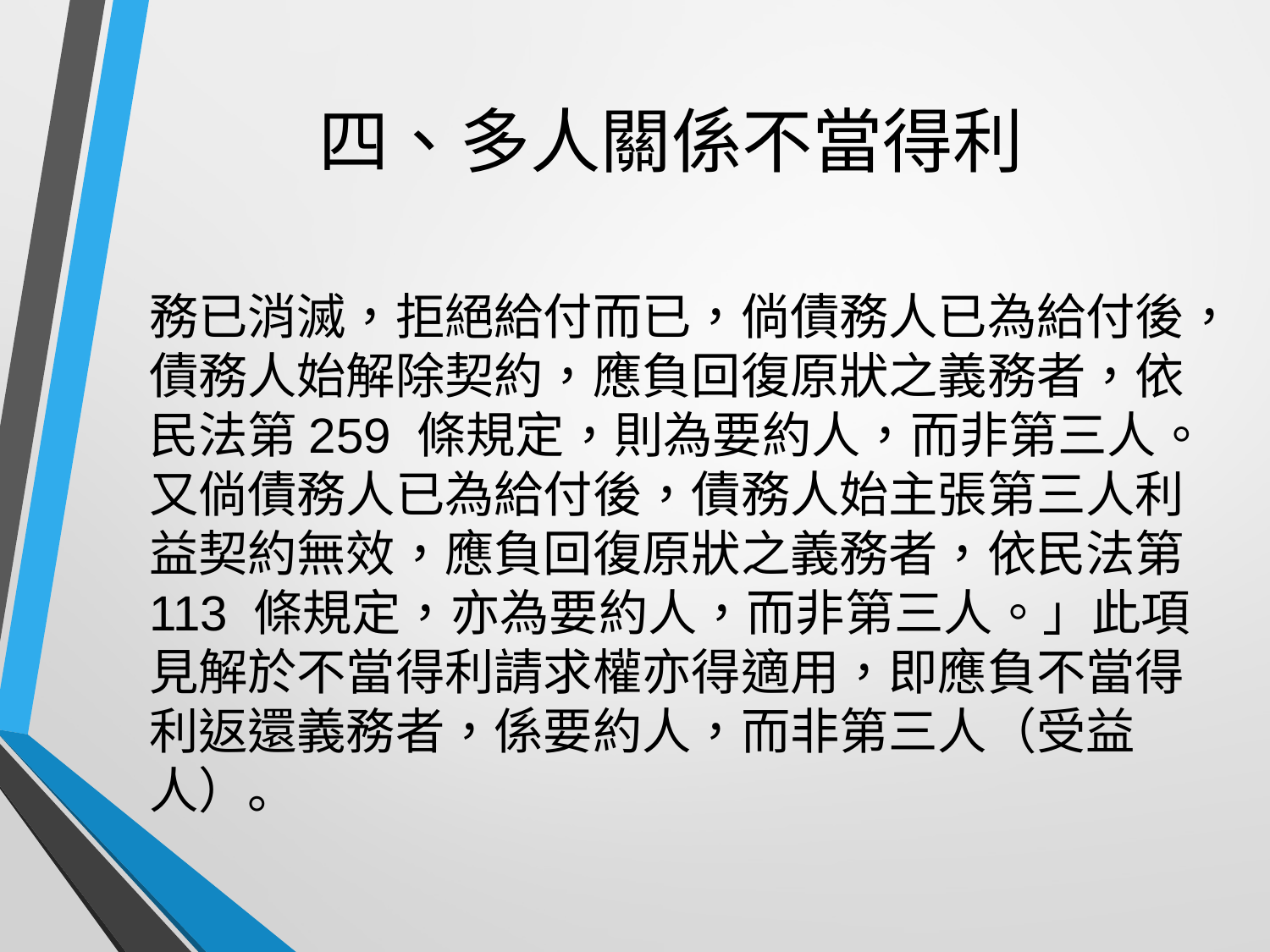

# 四、多人關係不當得利
務已消滅，拒絕給付而已，倘債務人已為給付後，債務人始解除契約，應負回復原狀之義務者，依民法第259 條規定，則為要約人，而非第三人。又倘債務人已為給付後，債務人始主張第三人利益契約無效，應負回復原狀之義務者，依民法第113 條規定，亦為要約人，而非第三人。」此項見解於不當得利請求權亦得適用，即應負不當得利返還義務者，係要約人，而非第三人（受益人）。